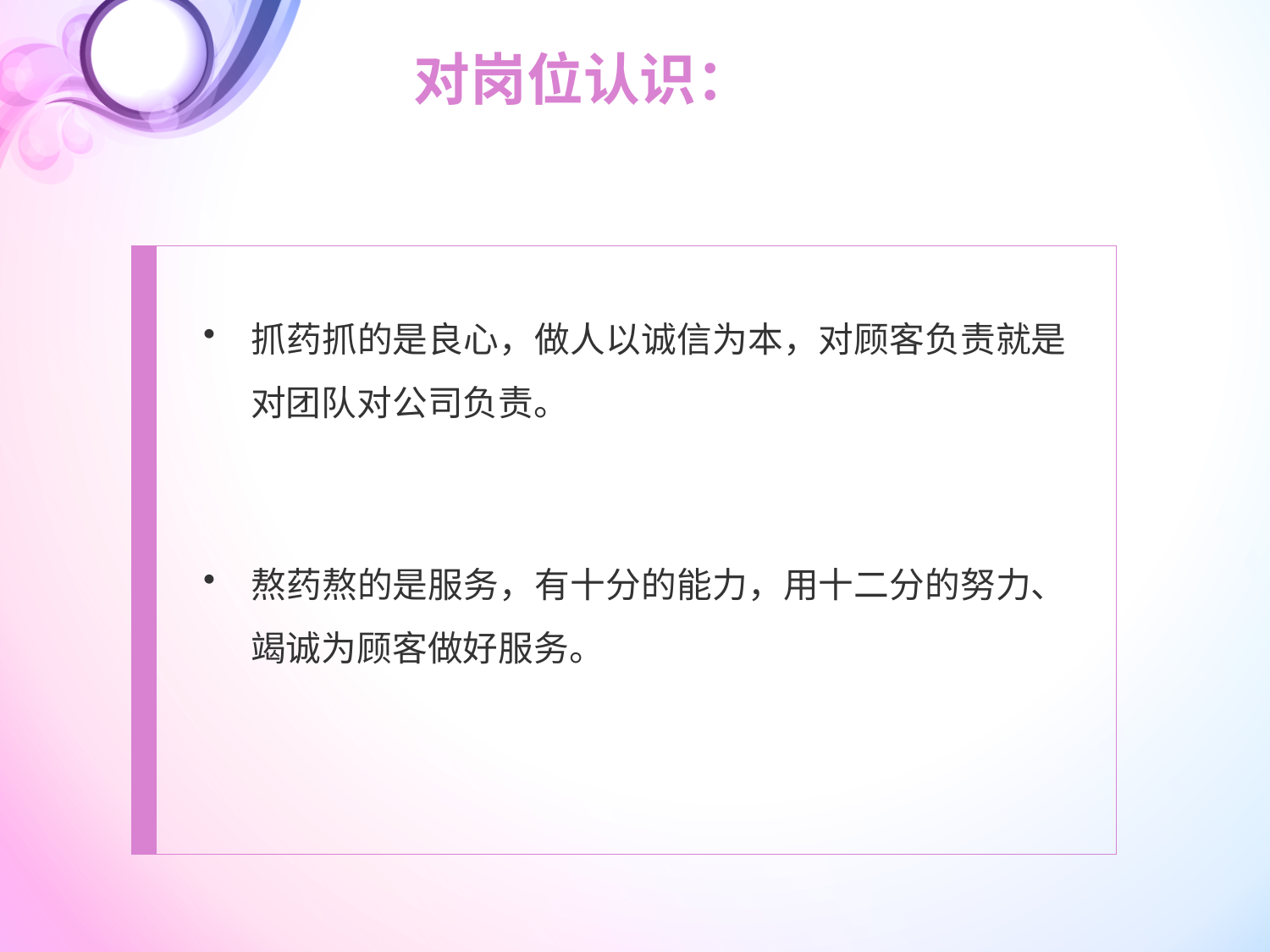

对岗位认识：

抓药抓的是良心，做人以诚信为本，对顾客负责就是对团队对公司负责。

熬药熬的是服务，有十分的能力，用十二分的努力、竭诚为顾客做好服务。